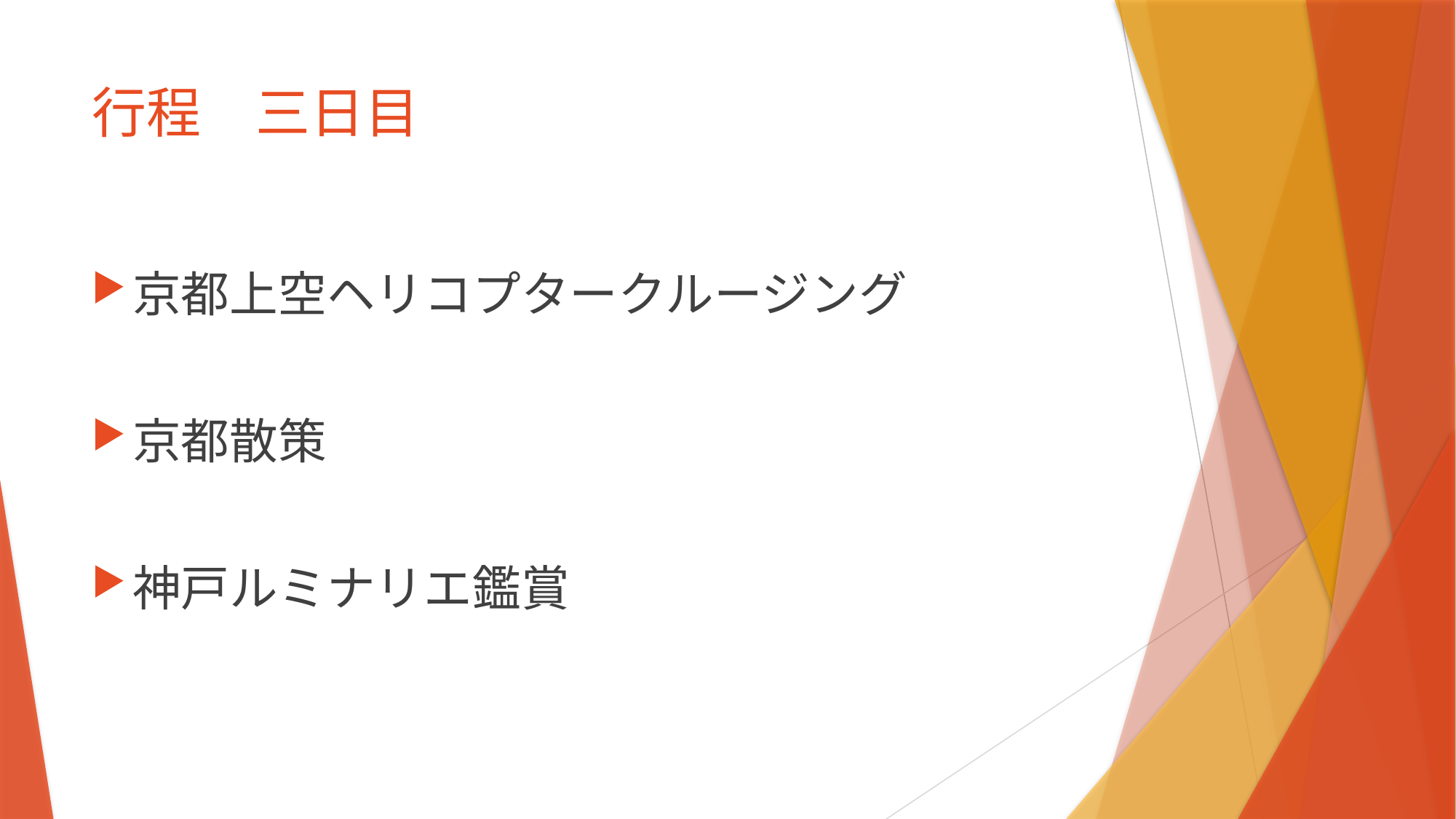

# 行程　三日目
京都上空ヘリコプタークルージング

京都散策

神戸ルミナリエ鑑賞